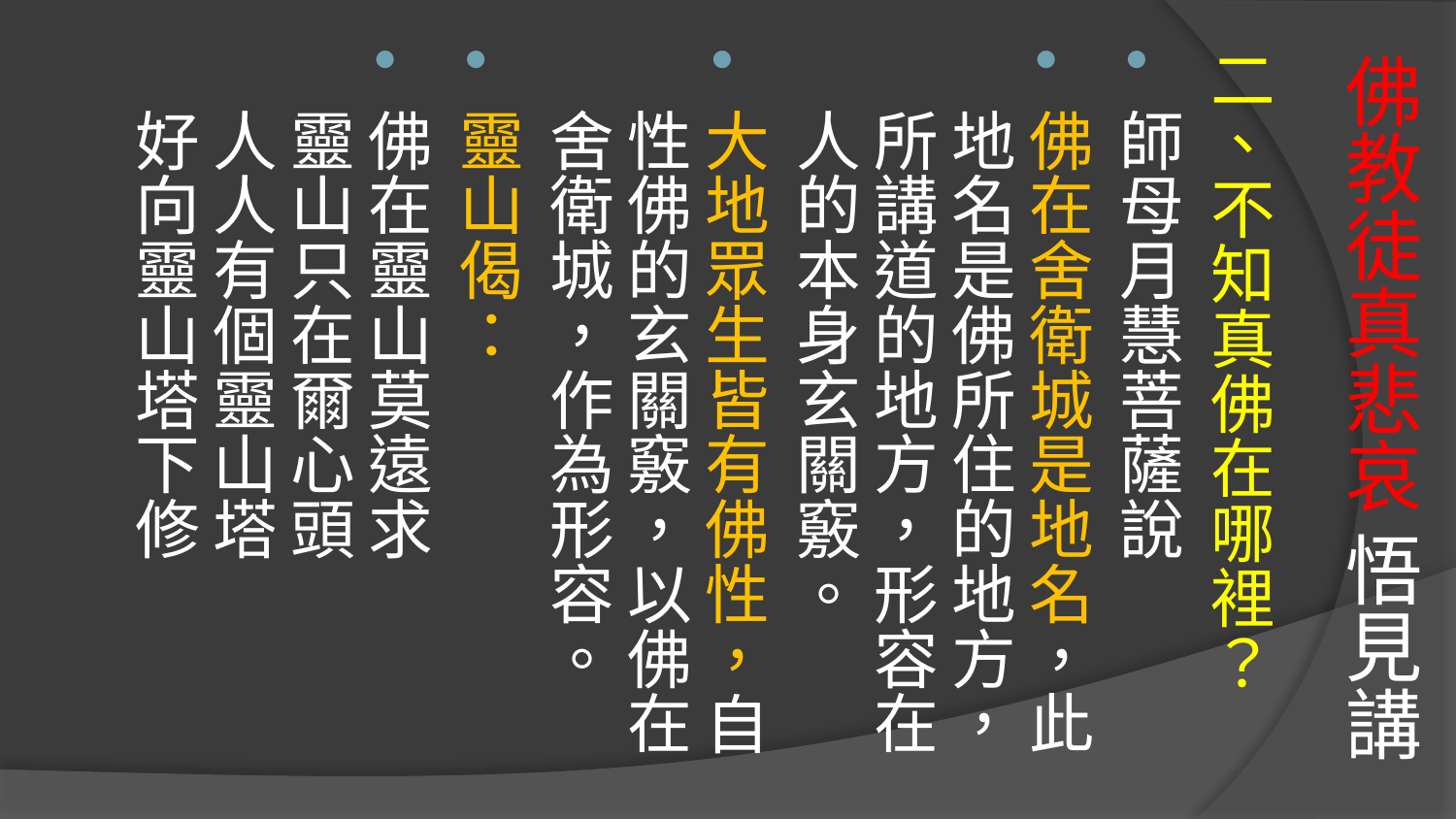

# 佛教徒真悲哀 悟見講
二、不知真佛在哪裡？
師母月慧菩薩說
佛在舍衛城是地名，此地名是佛所住的地方，所講道的地方，形容在人的本身玄關竅。
大地眾生皆有佛性，自性佛的玄關竅，以佛在舍衛城，作為形容。
靈山偈：
佛在靈山莫遠求 
靈山只在爾心頭 
人人有個靈山塔 
好向靈山塔下修